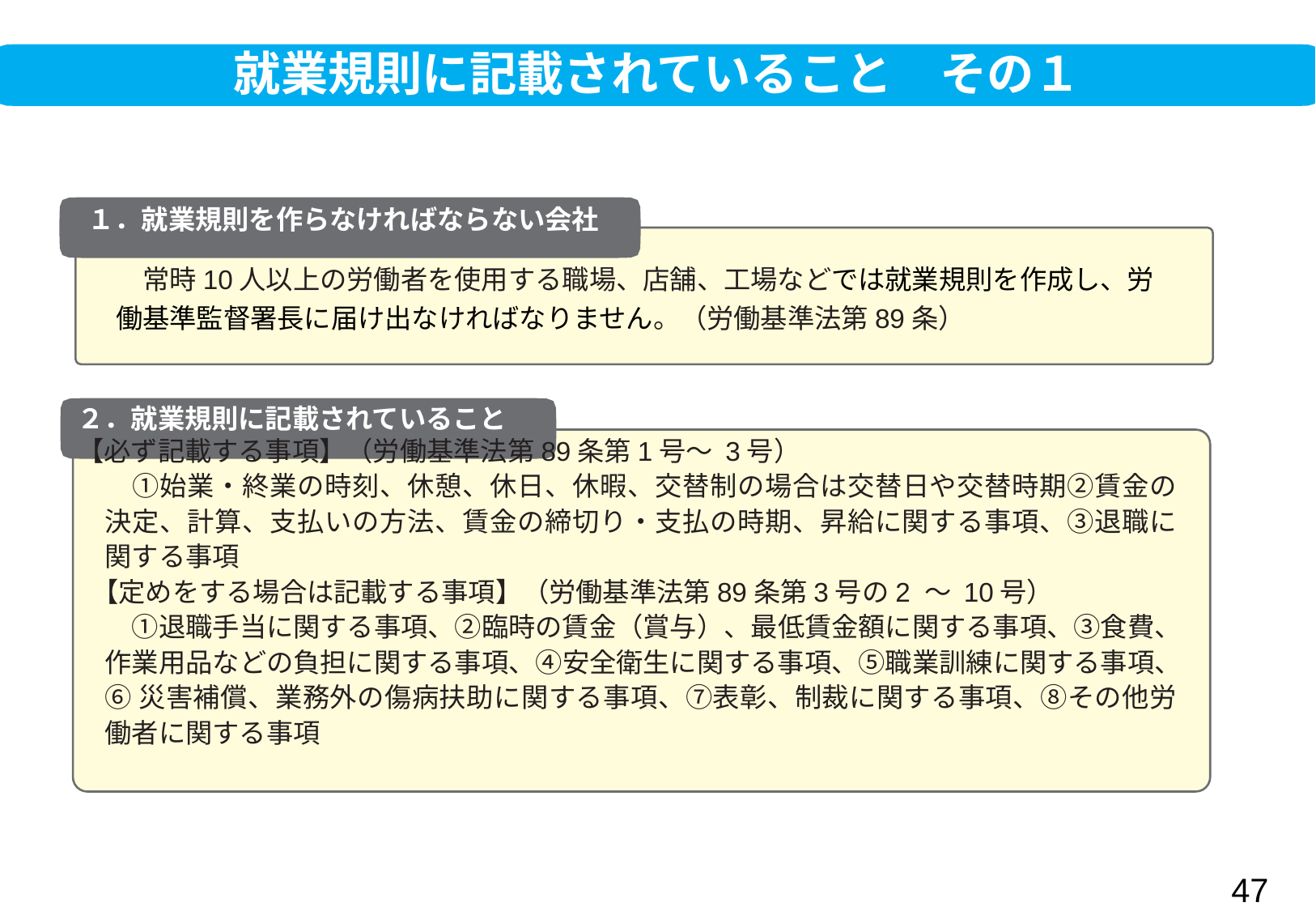

就業規則に記載されていること　その１

１．就業規則を作らなければならない会社
　常時10人以上の労働者を使用する職場、店舗、工場などでは就業規則を作成し、労働基準監督署長に届け出なければなりません。（労働基準法第89条）

２．就業規則に記載されていること	【必ず記載する事項】（労働基準法第89条第1号～ 3号）
　①始業・終業の時刻、休憩、休日、休暇、交替制の場合は交替日や交替時期②賃金の決定、計算、支払いの方法、賃金の締切り・支払の時期、昇給に関する事項、③退職に関する事項
【定めをする場合は記載する事項】（労働基準法第89条第3号の2 ～ 10号）
　①退職手当に関する事項、②臨時の賃金（賞与）、最低賃金額に関する事項、③食費、作業用品などの負担に関する事項、④安全衛生に関する事項、⑤職業訓練に関する事項、
⑥災害補償、業務外の傷病扶助に関する事項、⑦表彰、制裁に関する事項、⑧その他労働者に関する事項

47